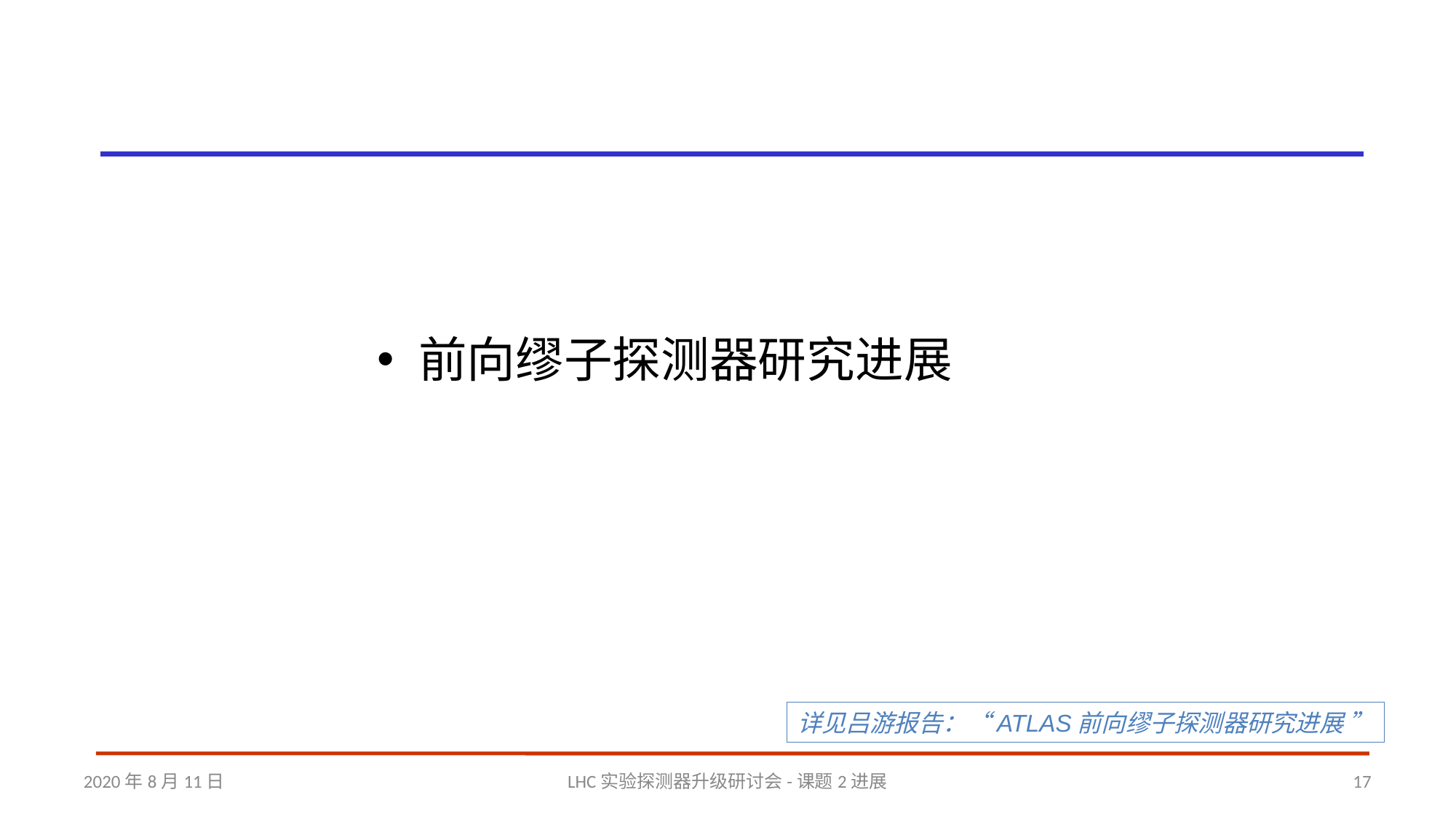

#
前向缪子探测器研究进展
详见吕游报告：“ATLAS前向缪子探测器研究进展 ”
2020年8月11日
LHC实验探测器升级研讨会-课题2进展
17